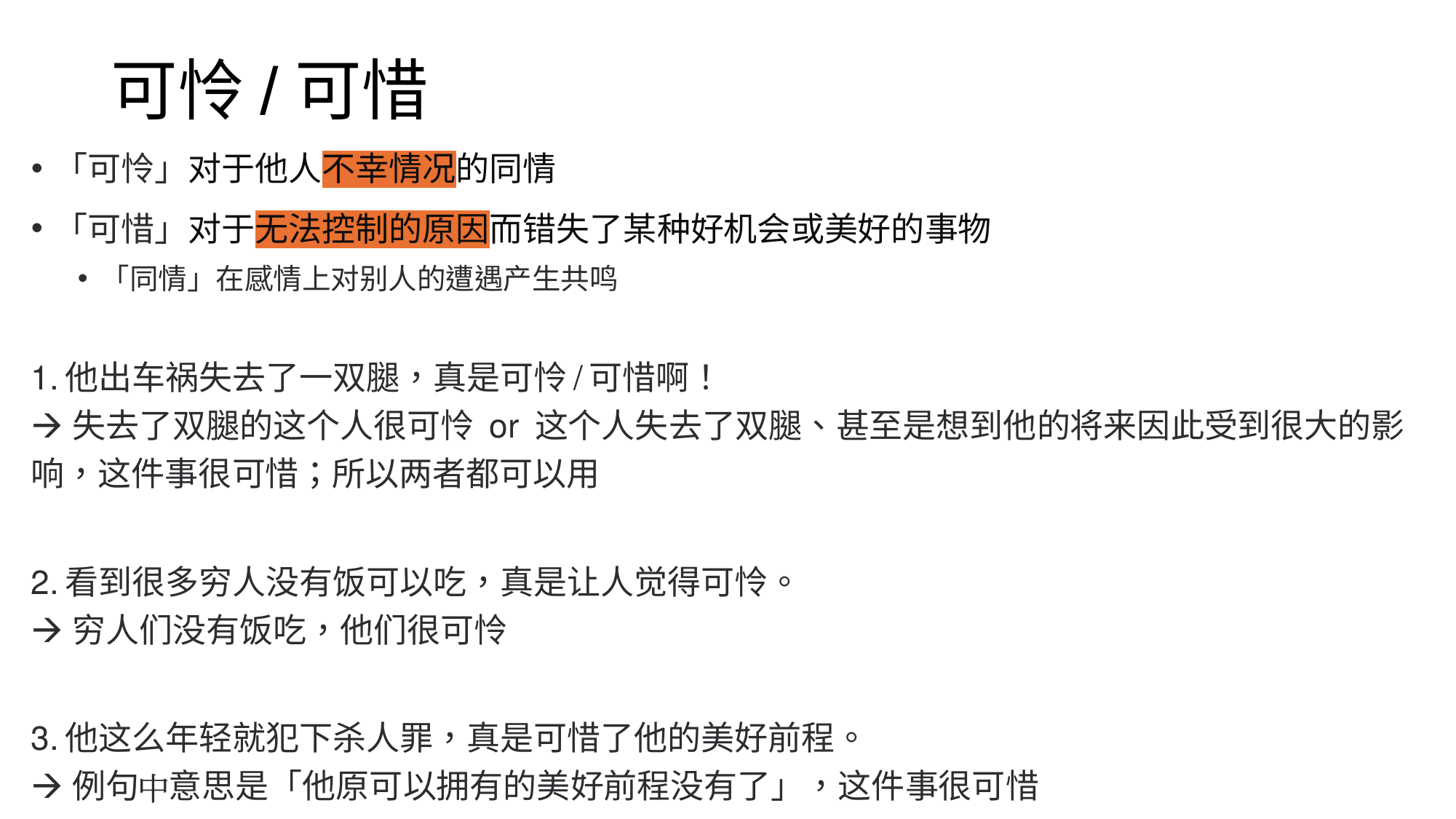

# 可怜/可惜
「可怜」对于他人不幸情况的同情
「可惜」对于无法控制的原因而错失了某种好机会或美好的事物
「同情」在感情上对别人的遭遇产生共鸣
1.他出车祸失去了一双腿，真是可怜/可惜啊！
🡪 失去了双腿的这个人很可怜 or 这个人失去了双腿、甚至是想到他的将来因此受到很大的影响，这件事很可惜；所以两者都可以用
2.看到很多穷人没有饭可以吃，真是让人觉得可怜。
🡪 穷人们没有饭吃，他们很可怜
3.他这么年轻就犯下杀人罪，真是可惜了他的美好前程。
🡪 例句中意思是「他原可以拥有的美好前程没有了」，这件事很可惜